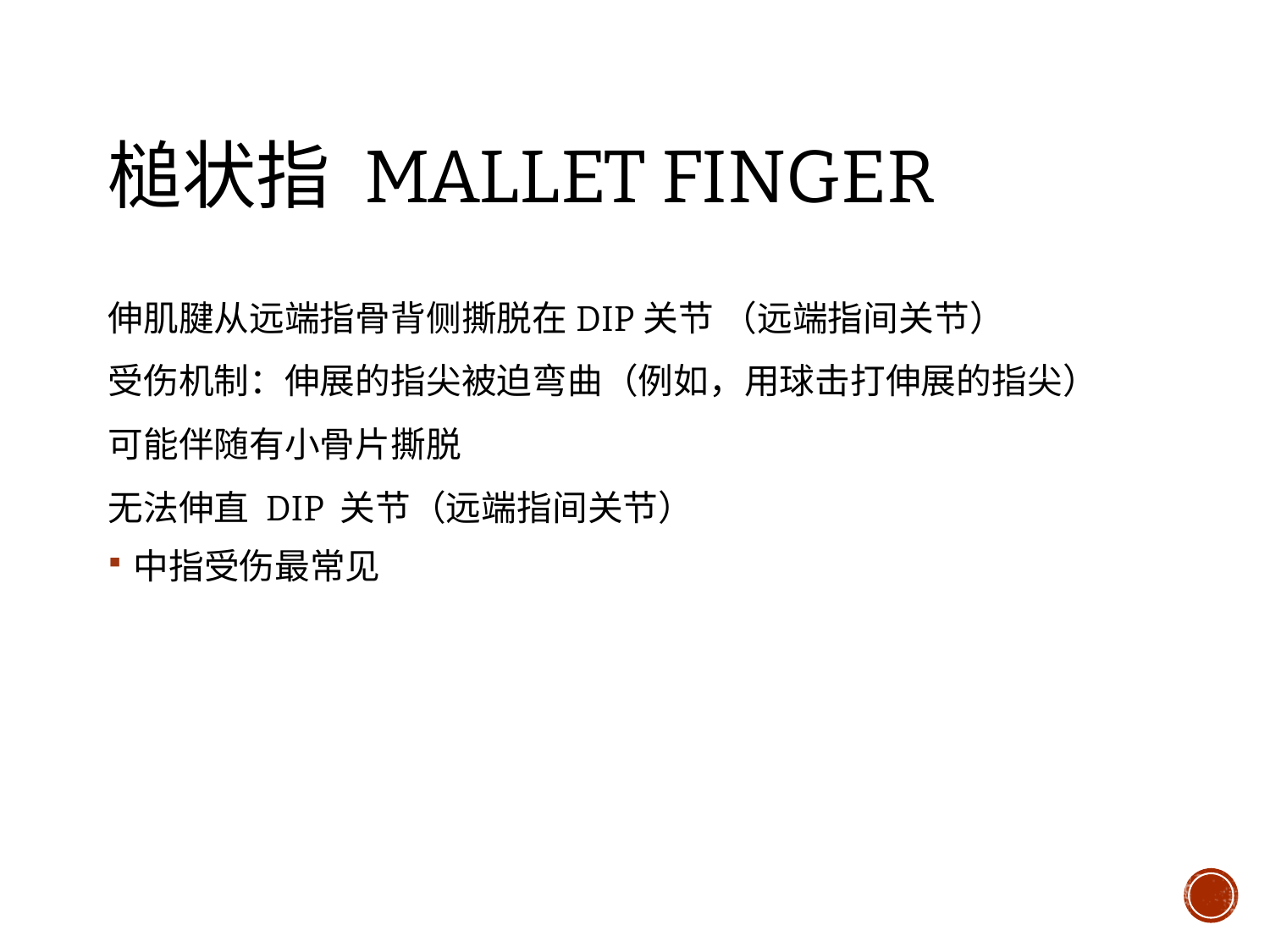

# 槌状指 Mallet Finger
伸肌腱从远端指骨背侧撕脱在DIP关节 （远端指间关节）
受伤机制：伸展的指尖被迫弯曲（例如，用球击打伸展的指尖）
可能伴随有小骨片撕脱
无法伸直 DIP 关节（远端指间关节）
中指受伤最常见